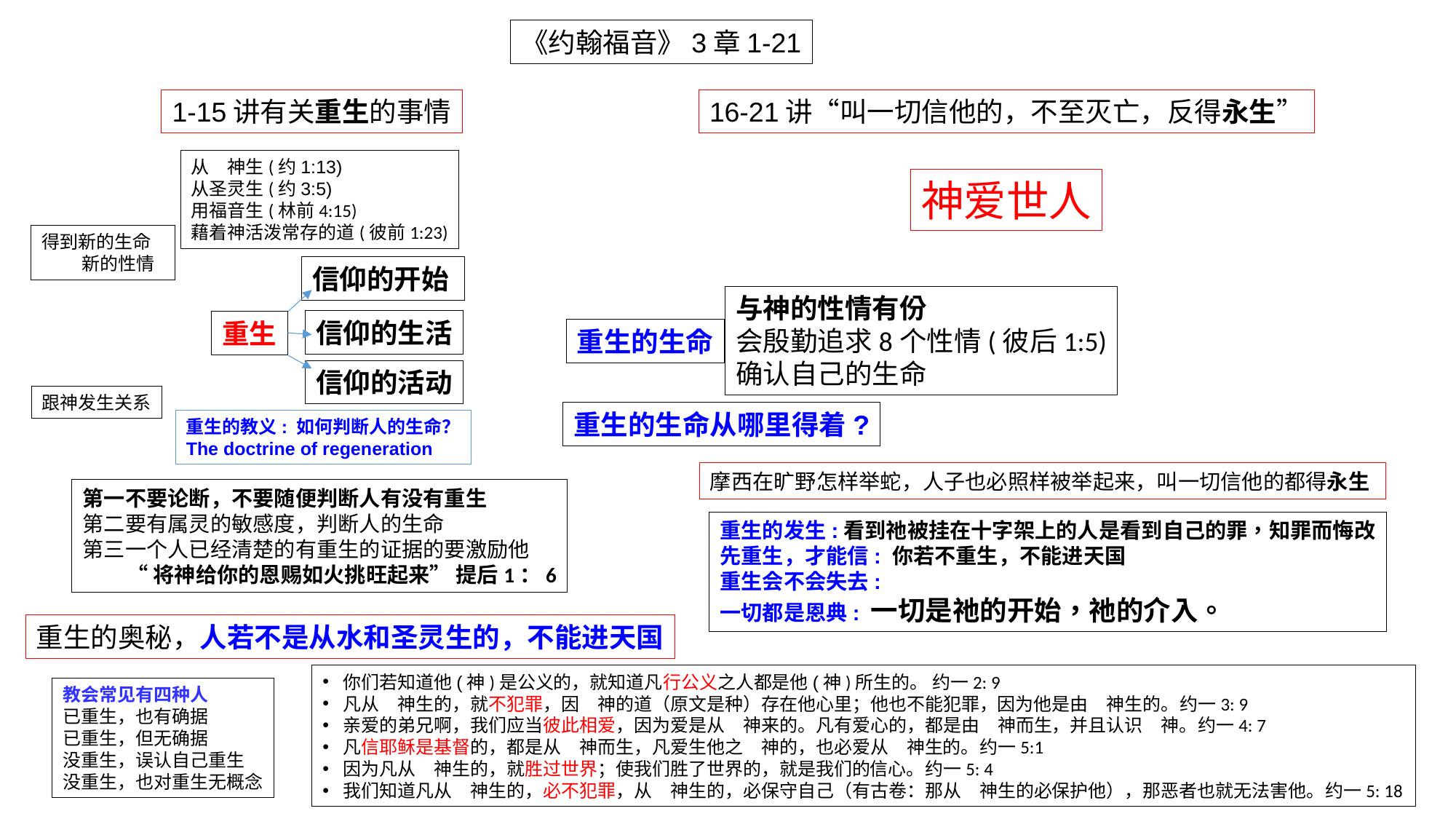

《约翰福音》3章1-21
1-15讲有关重生的事情
16-21讲“叫一切信他的，不至灭亡，反得永生”
从　神生(约1:13)
从圣灵生(约3:5)
用福音生(林前4:15)
藉着神活泼常存的道(彼前1:23)
神爱世人
得到新的生命
         新的性情
信仰的开始
与神的性情有份
会殷勤追求8个性情(彼后1:5)
确认自己的生命
信仰的生活
重生
重生的生命
信仰的活动
跟神发生关系
重生的生命从哪里得着?
重生的教义: 如何判断人的生命？
The doctrine of regeneration
摩西在旷野怎样举蛇，人子也必照样被举起来，叫一切信他的都得永生
第一不要论断，不要随便判断人有没有重生
第二要有属灵的敏感度，判断人的生命
第三一个人已经清楚的有重生的证据的要激励他
         “将神给你的恩赐如火挑旺起来” 提后1：6
重生的发生:看到祂被挂在十字架上的人是看到自己的罪，知罪而悔改
先重生，才能信: 你若不重生，不能进天国
重生会不会失去:
一切都是恩典: 一切是祂的开始，祂的介入。
重生的奥秘，人若不是从水和圣灵生的，不能进天国
你们若知道他(神)是公义的，就知道凡行公义之人都是他(神)所生的。 约一2: 9
凡从　神生的，就不犯罪，因　神的道（原文是种）存在他心里；他也不能犯罪，因为他是由　神生的。约一3: 9
亲爱的弟兄啊，我们应当彼此相爱，因为爱是从　神来的。凡有爱心的，都是由　神而生，并且认识　神。约一4: 7
凡信耶稣是基督的，都是从　神而生，凡爱生他之　神的，也必爱从　神生的。约一5:1
因为凡从　神生的，就胜过世界；使我们胜了世界的，就是我们的信心。约一5: 4
我们知道凡从　神生的，必不犯罪，从　神生的，必保守自己（有古卷：那从　神生的必保护他），那恶者也就无法害他。约一5: 18
教会常见有四种人
已重生，也有确据
已重生，但无确据
没重生，误认自己重生
没重生，也对重生无概念